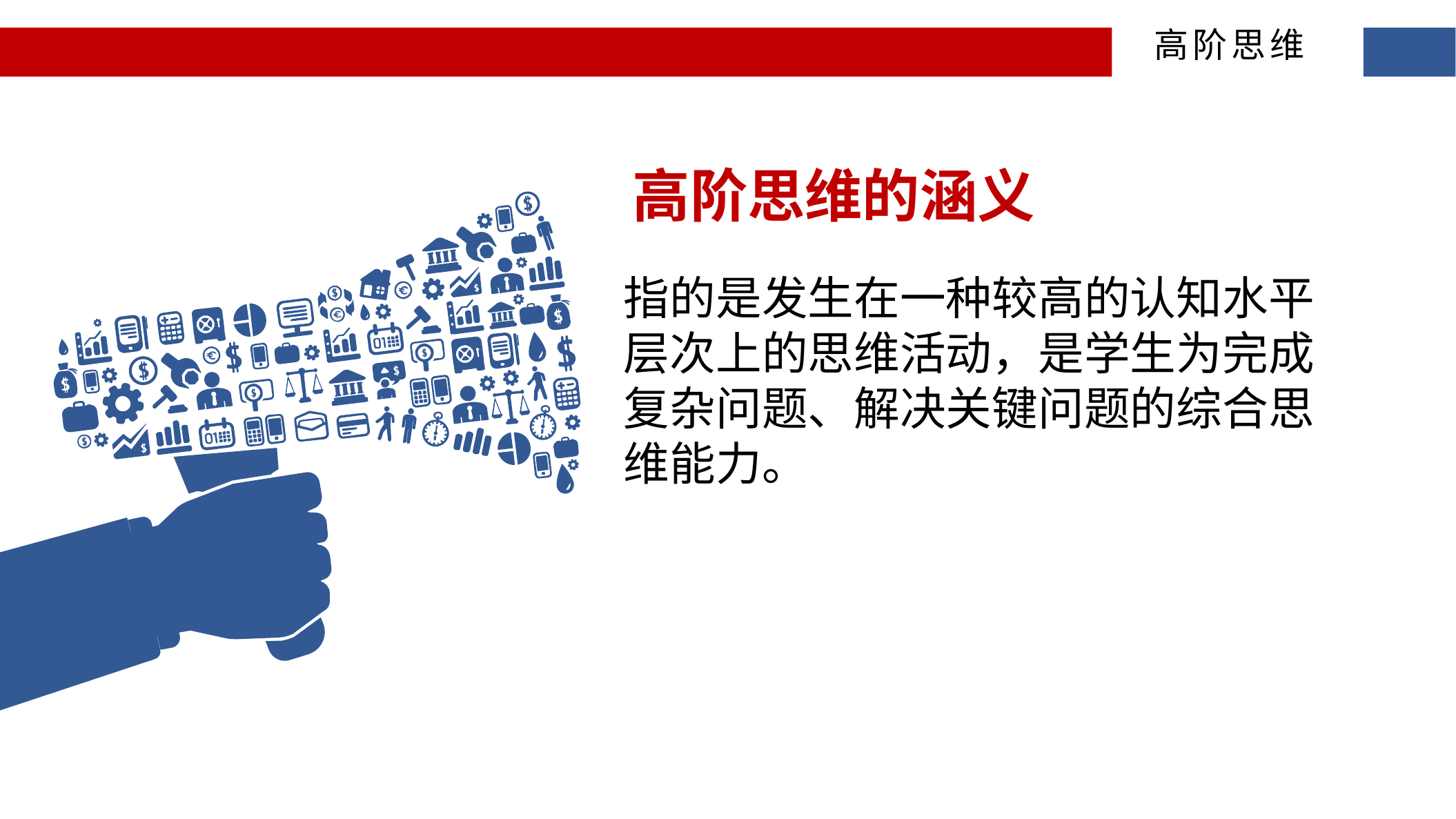

高阶思维

高阶思维的涵义

指的是发生在一种较高的认知水平层次上的思维活动，是学生为完成复杂问题、解决关键问题的综合思维能力。